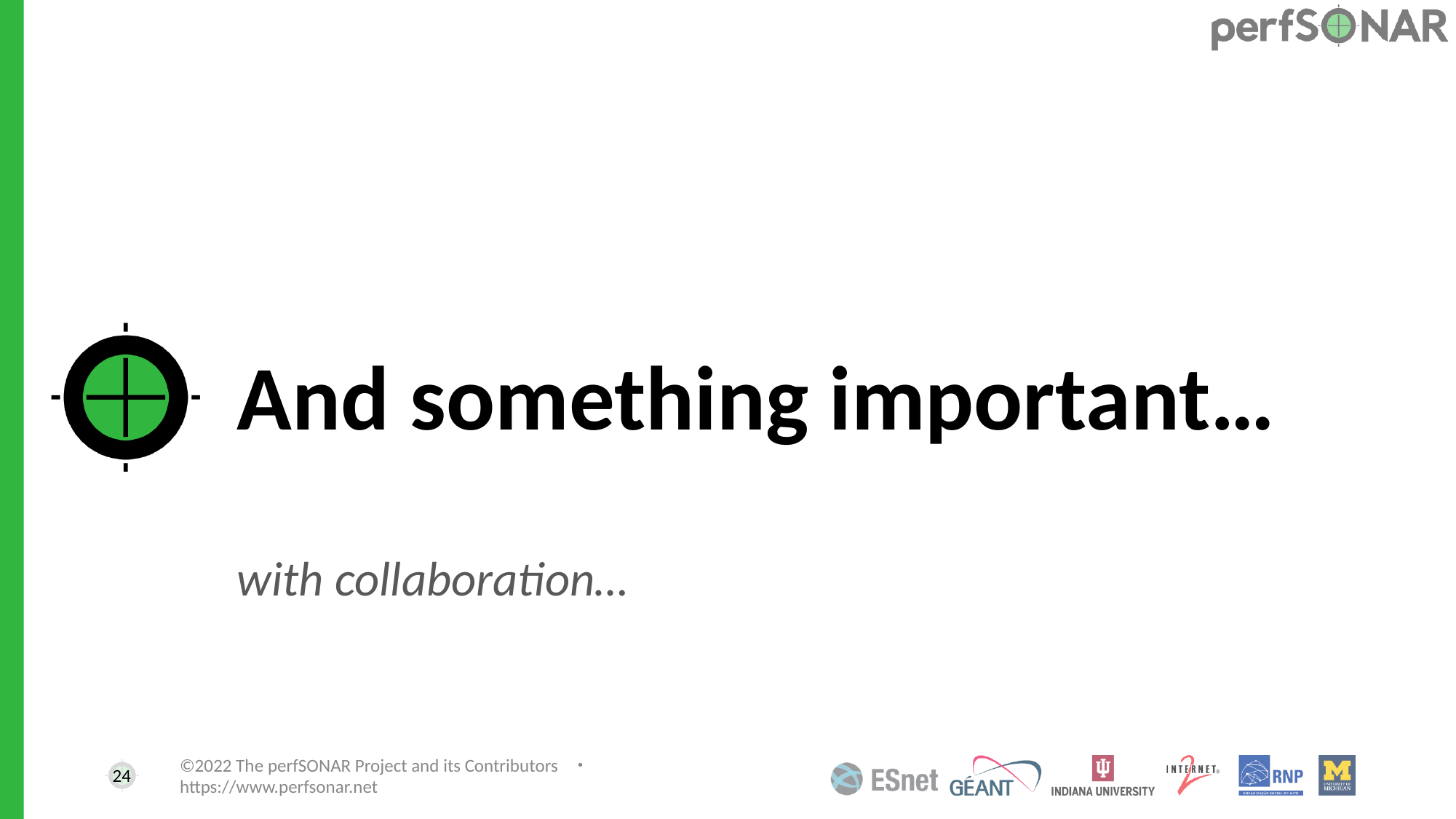

# And something important…
with collaboration…

24
©2022 The perfSONAR Project and its Contributors  ・  https://www.perfsonar.net